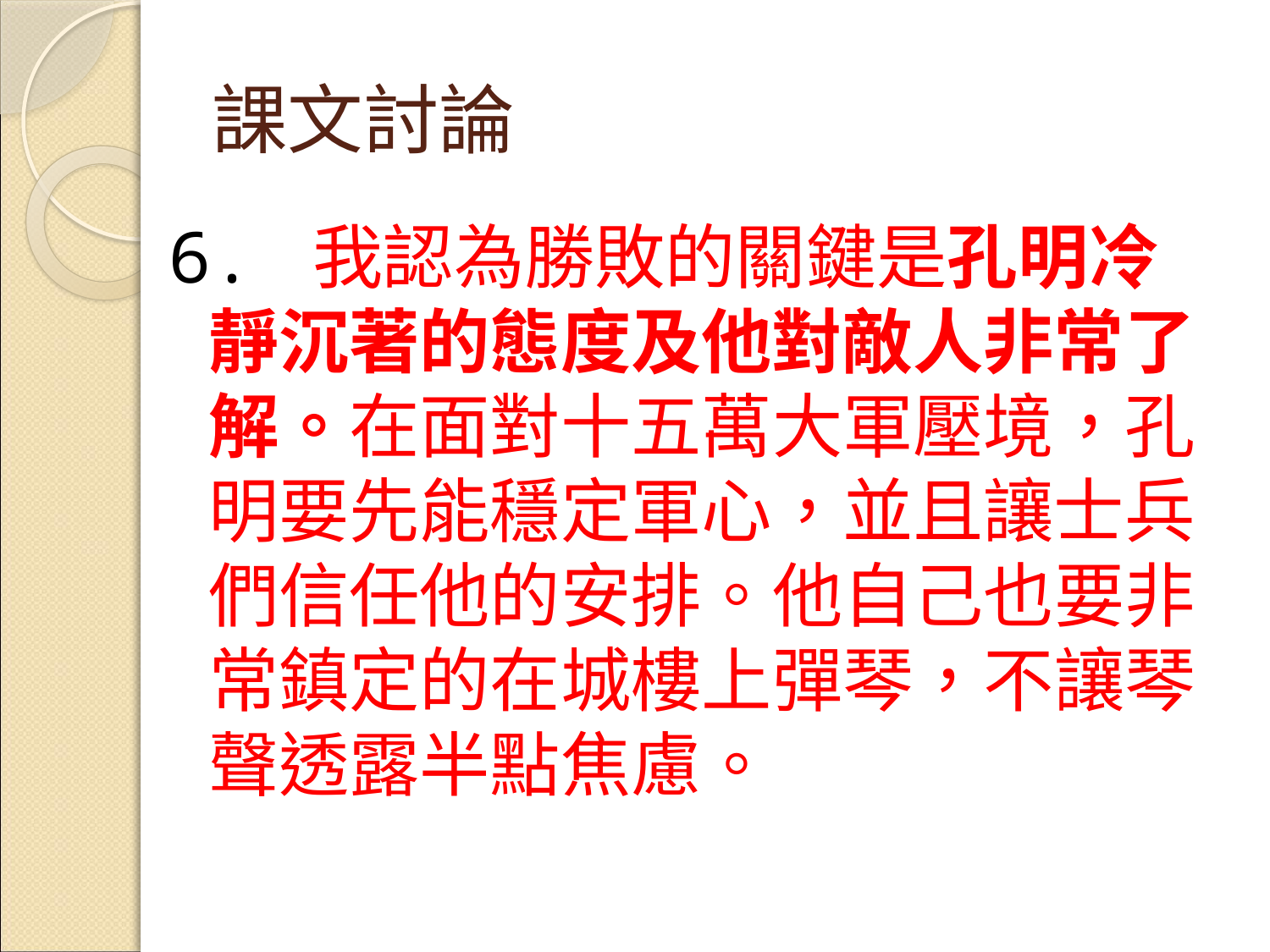

課文討論
6. 我認為勝敗的關鍵是孔明冷靜沉著的態度及他對敵人非常了解。在面對十五萬大軍壓境，孔明要先能穩定軍心，並且讓士兵們信任他的安排。他自己也要非常鎮定的在城樓上彈琴，不讓琴聲透露半點焦慮。